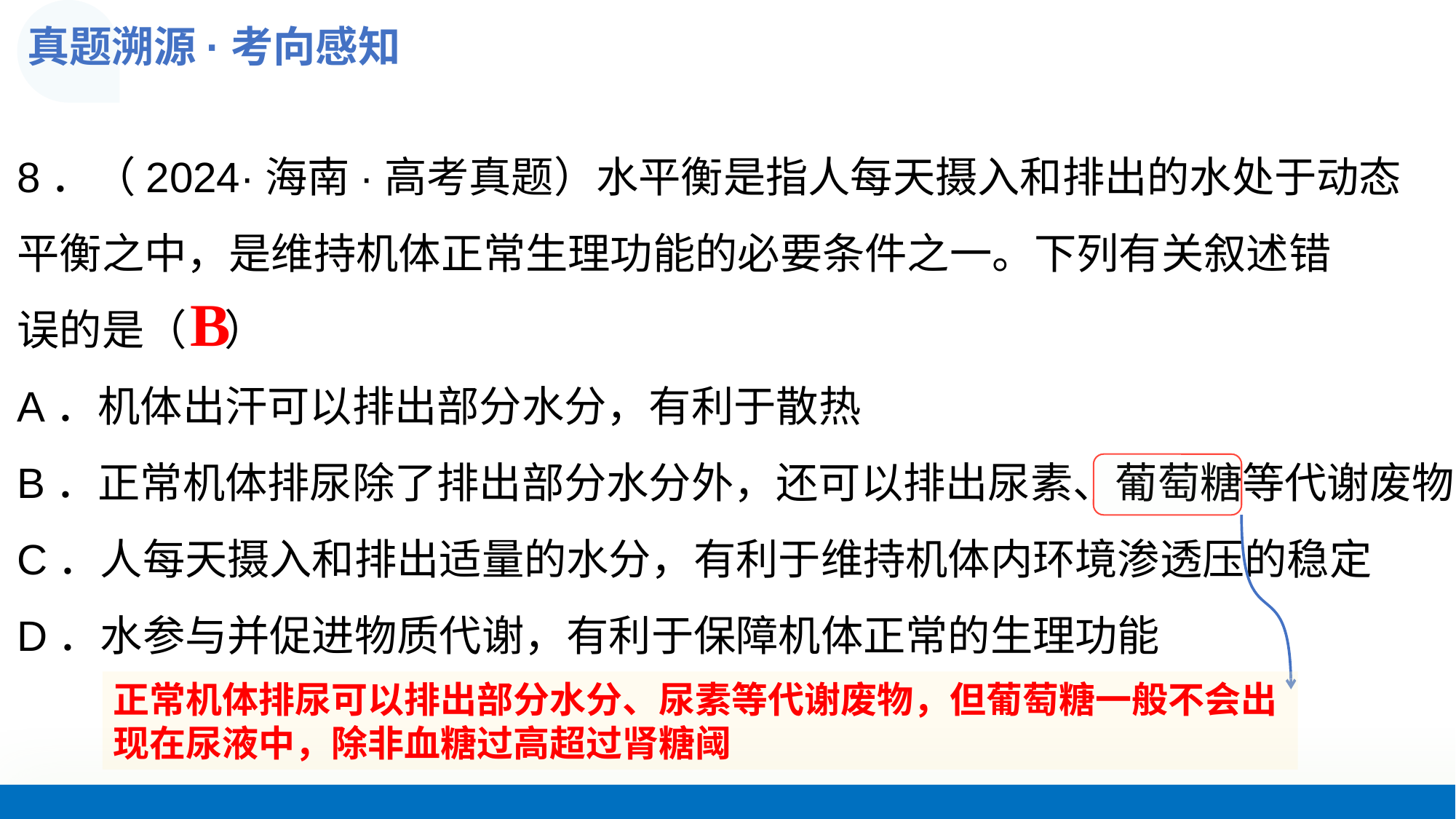

真题溯源·考向感知
8．（2024·海南·高考真题）水平衡是指人每天摄入和排出的水处于动态
平衡之中，是维持机体正常生理功能的必要条件之一。下列有关叙述错
误的是（    ）
A．机体出汗可以排出部分水分，有利于散热
B．正常机体排尿除了排出部分水分外，还可以排出尿素、葡萄糖等代谢废物
C．人每天摄入和排出适量的水分，有利于维持机体内环境渗透压的稳定
D．水参与并促进物质代谢，有利于保障机体正常的生理功能
B

正常机体排尿可以排出部分水分、尿素等代谢废物，但葡萄糖一般不会出现在尿液中，除非血糖过高超过肾糖阈